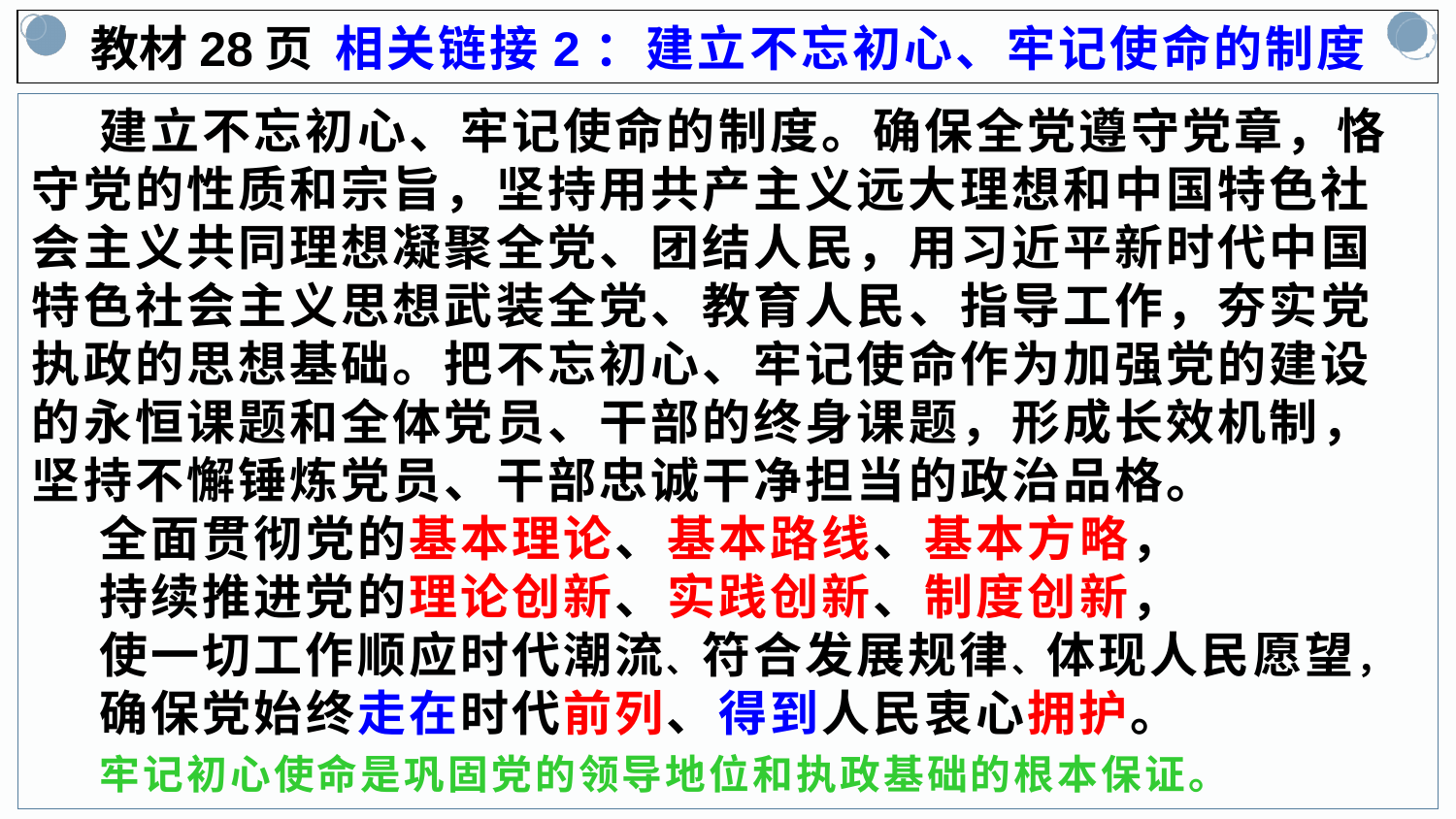

教材28页  相关链接2：建立不忘初心、牢记使命的制度
    建立不忘初心、牢记使命的制度。确保全党遵守党章，恪守党的性质和宗旨，坚持用共产主义远大理想和中国特色社会主义共同理想凝聚全党、团结人民，用习近平新时代中国特色社会主义思想武装全党、教育人民、指导工作，夯实党执政的思想基础。把不忘初心、牢记使命作为加强党的建设的永恒课题和全体党员、干部的终身课题，形成长效机制，坚持不懈锤炼党员、干部忠诚干净担当的政治品格。
    全面贯彻党的基本理论、基本路线、基本方略，
    持续推进党的理论创新、实践创新、制度创新，
    使一切工作顺应时代潮流、符合发展规律、体现人民愿望，
    确保党始终走在时代前列、得到人民衷心拥护。
    牢记初心使命是巩固党的领导地位和执政基础的根本保证。